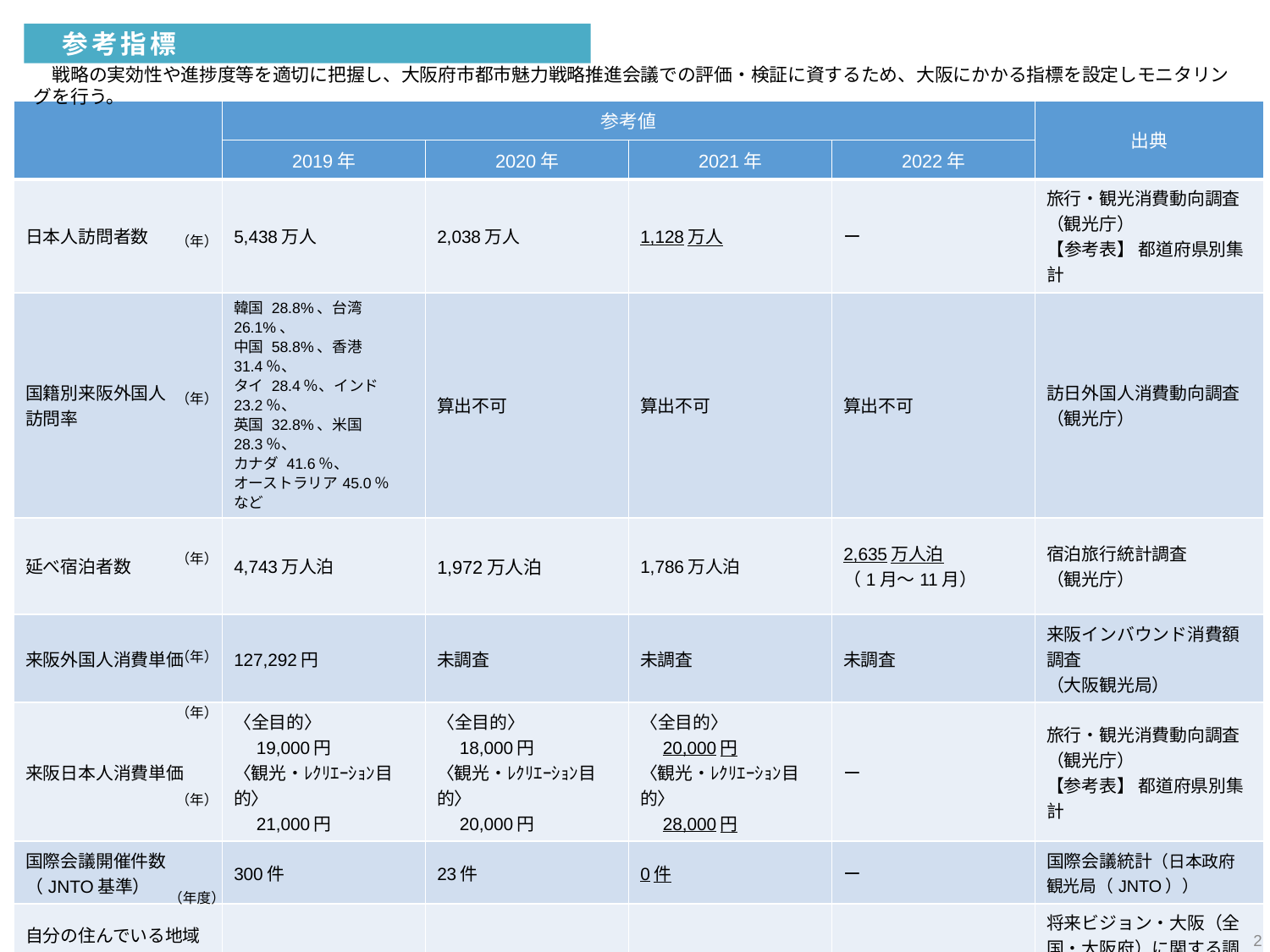

参考指標
　戦略の実効性や進捗度等を適切に把握し、大阪府市都市魅力戦略推進会議での評価・検証に資するため、大阪にかかる指標を設定しモニタリングを行う。
|  | 参考値 |  |  |  | 出典 |
| --- | --- | --- | --- | --- | --- |
|  | 2019年 | 2020年 | 2021年 | 2022年 |  |
| 日本人訪問者数 | 5,438万人 | 2,038万人 | 1,128万人 | ー | 旅行・観光消費動向調査 （観光庁）　 【参考表】 都道府県別集計 |
| 国籍別来阪外国人 訪問率 | 韓国 28.8%、台湾 26.1%、 中国 58.8%、香港 31.4％、 タイ 28.4％、インド 23.2％、 英国 32.8%、米国 28.3％、 カナダ 41.6％、 オーストラリア45.0％ など | 算出不可 | 算出不可 | 算出不可 | 訪日外国人消費動向調査 （観光庁） |
| 延べ宿泊者数 | 4,743万人泊 | 1,972万人泊 | 1,786万人泊 | 2,635万人泊 （1月～11月） | 宿泊旅行統計調査 （観光庁） |
| 来阪外国人消費単価 | 127,292円 | 未調査 | 未調査 | 未調査 | 来阪インバウンド消費額調査 （大阪観光局） |
| 来阪日本人消費単価 | 〈全目的〉 　19,000円 〈観光・ﾚｸﾘｴｰｼｮﾝ目的〉　 　21,000円 | 〈全目的〉 　18,000円 〈観光・ﾚｸﾘｴｰｼｮﾝ目的〉 　20,000円 | 〈全目的〉 　20,000円 〈観光・ﾚｸﾘｴｰｼｮﾝ目的〉 　28,000円 | ー | 旅行・観光消費動向調査 （観光庁） 【参考表】 都道府県別集計 |
| 国際会議開催件数 （JNTO基準） | 300件 | 23件 | 0件 | ー | 国際会議統計（日本政府観光局（JNTO）） |
| 自分の住んでいる地域に愛着を感じている府民の割合 | 72.6％ | 71.7% | 65.1％ | ー | 将来ビジョン・大阪（全国・大阪府）に関する調査 （大阪府） |
| 世界の都市総合 ランキング | 〈総合〉　　　　　　　　　 29位 〈文化・交流分野〉 19位 | 〈総合〉　　　 33位 〈文化・交流分野〉 21位 | 〈総合〉　　　　　　　 36位 〈文化・交流分野〉 20位 | 〈総合〉　　　　　　　 37位 〈文化・交流分野〉 29位 | 世界の都市総合ランキング （（一財）森記念財団　都市戦略研究所） |
（年）
（年）
（年）
（年）
（年）
（年）
（年度）
2